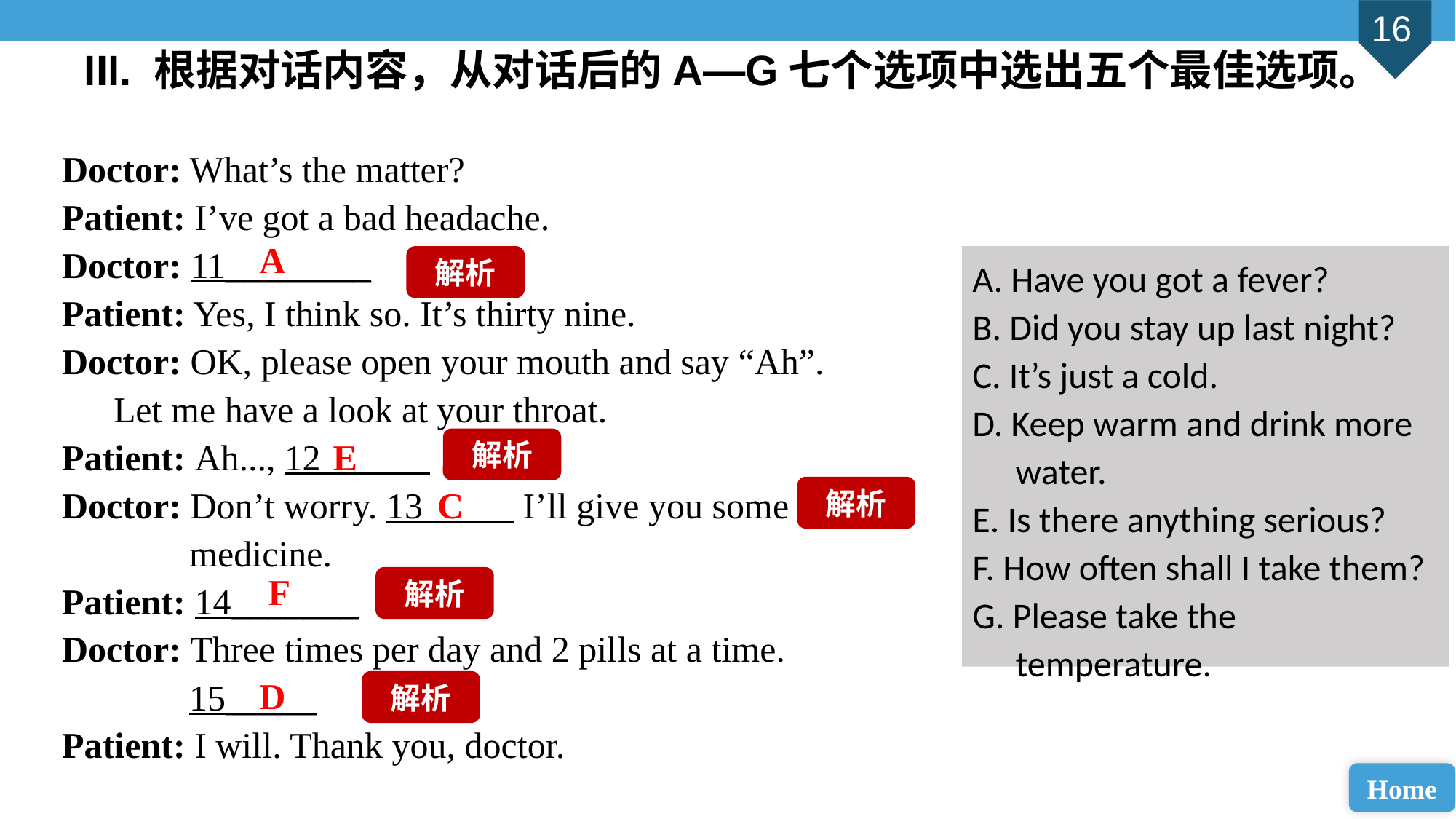

III. 根据对话内容，从对话后的A—G七个选项中选出五个最佳选项。
Doctor: What’s the matter?
Patient: I’ve got a bad headache.
Doctor: 11________
Patient: Yes, I think so. It’s thirty nine.
Doctor: OK, please open your mouth and say “Ah”. Let me have a look at your throat.
Patient: Ah..., 12______
Doctor: Don’t worry. 13_____ I’ll give you some
              medicine.
Patient: 14_______
Doctor: Three times per day and 2 pills at a time.
              15_____
Patient: I will. Thank you, doctor.
A
解析
A. Have you got a fever?
B. Did you stay up last night?
C. It’s just a cold.
D. Keep warm and drink more water.
E. Is there anything serious?
F. How often shall I take them?
G. Please take the temperature.
E
解析
C
解析
F
解析
D
解析